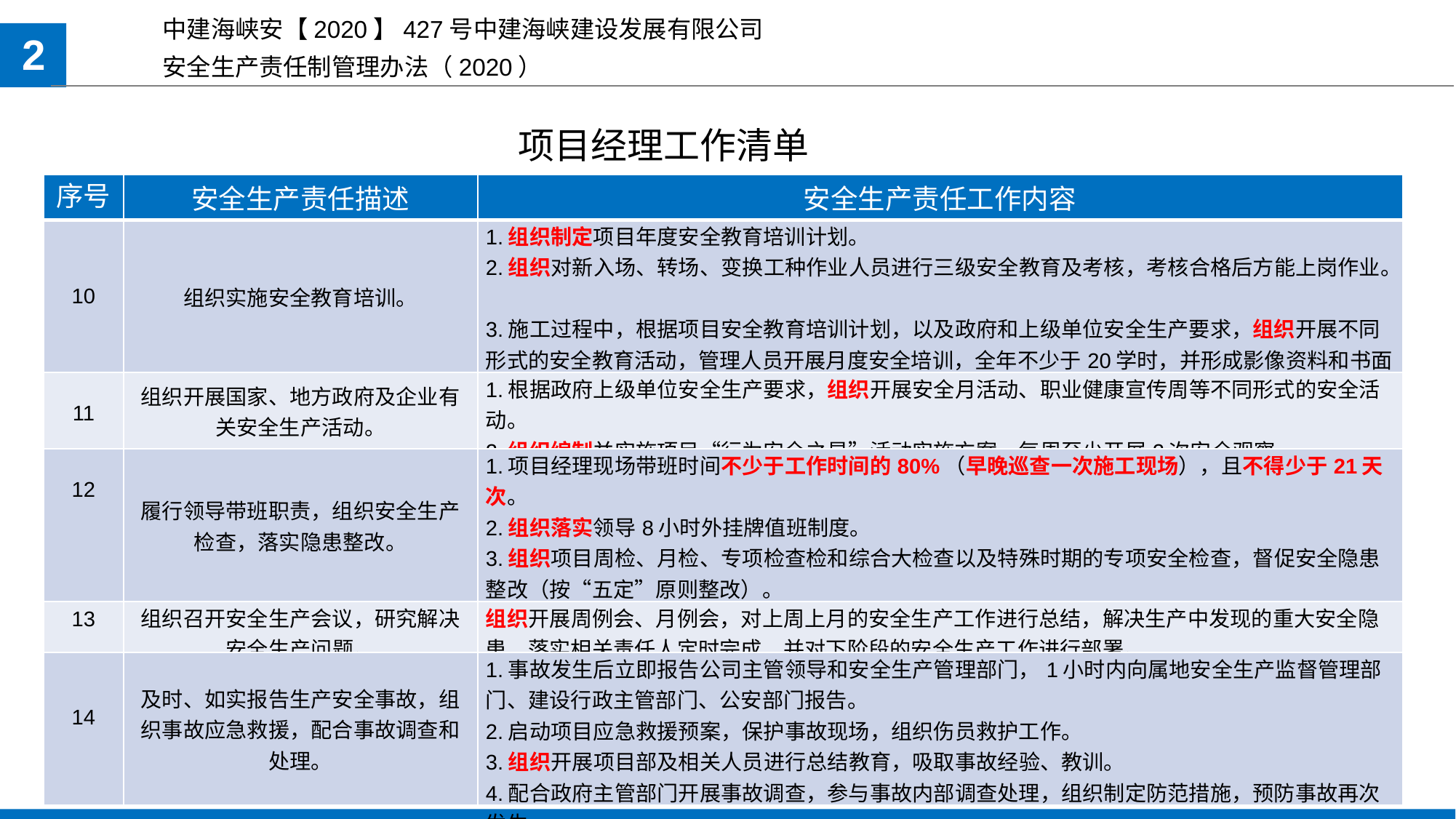

中建海峡安【2020】427号中建海峡建设发展有限公司
安全生产责任制管理办法（2020）
2
  项目经理工作清单
| 序号 | 安全生产责任描述 | 安全生产责任工作内容 |
| --- | --- | --- |
| 10 | 组织实施安全教育培训。 | 1.组织制定项目年度安全教育培训计划。 2.组织对新入场、转场、变换工种作业人员进行三级安全教育及考核，考核合格后方能上岗作业。 3.施工过程中，根据项目安全教育培训计划，以及政府和上级单位安全生产要求，组织开展不同形式的安全教育活动，管理人员开展月度安全培训，全年不少于20学时，并形成影像资料和书面记录。 |
| 11 | 组织开展国家、地方政府及企业有关安全生产活动。 | 1.根据政府上级单位安全生产要求，组织开展安全月活动、职业健康宣传周等不同形式的安全活动。 2.组织编制并实施项目“行为安全之星”活动实施方案，每周至少开展2次安全观察。 |
| 12 | 履行领导带班职责，组织安全生产检查，落实隐患整改。 | 1.项目经理现场带班时间不少于工作时间的80%（早晚巡查一次施工现场），且不得少于21天次。 2.组织落实领导8小时外挂牌值班制度。 3.组织项目周检、月检、专项检查检和综合大检查以及特殊时期的专项安全检查，督促安全隐患整改（按“五定”原则整改）。 4.组织召开安全生产领导小组会议、安全生产周例会。 |
| 13 | 组织召开安全生产会议，研究解决安全生产问题。 | 组织开展周例会、月例会，对上周上月的安全生产工作进行总结，解决生产中发现的重大安全隐患，落实相关责任人定时完成，并对下阶段的安全生产工作进行部署。 |
| 14 | 及时、如实报告生产安全事故，组织事故应急救援，配合事故调查和处理。 | 1.事故发生后立即报告公司主管领导和安全生产管理部门，1小时内向属地安全生产监督管理部门、建设行政主管部门、公安部门报告。 2.启动项目应急救援预案，保护事故现场，组织伤员救护工作。 3.组织开展项目部及相关人员进行总结教育，吸取事故经验、教训。 4.配合政府主管部门开展事故调查，参与事故内部调查处理，组织制定防范措施，预防事故再次发生。 |